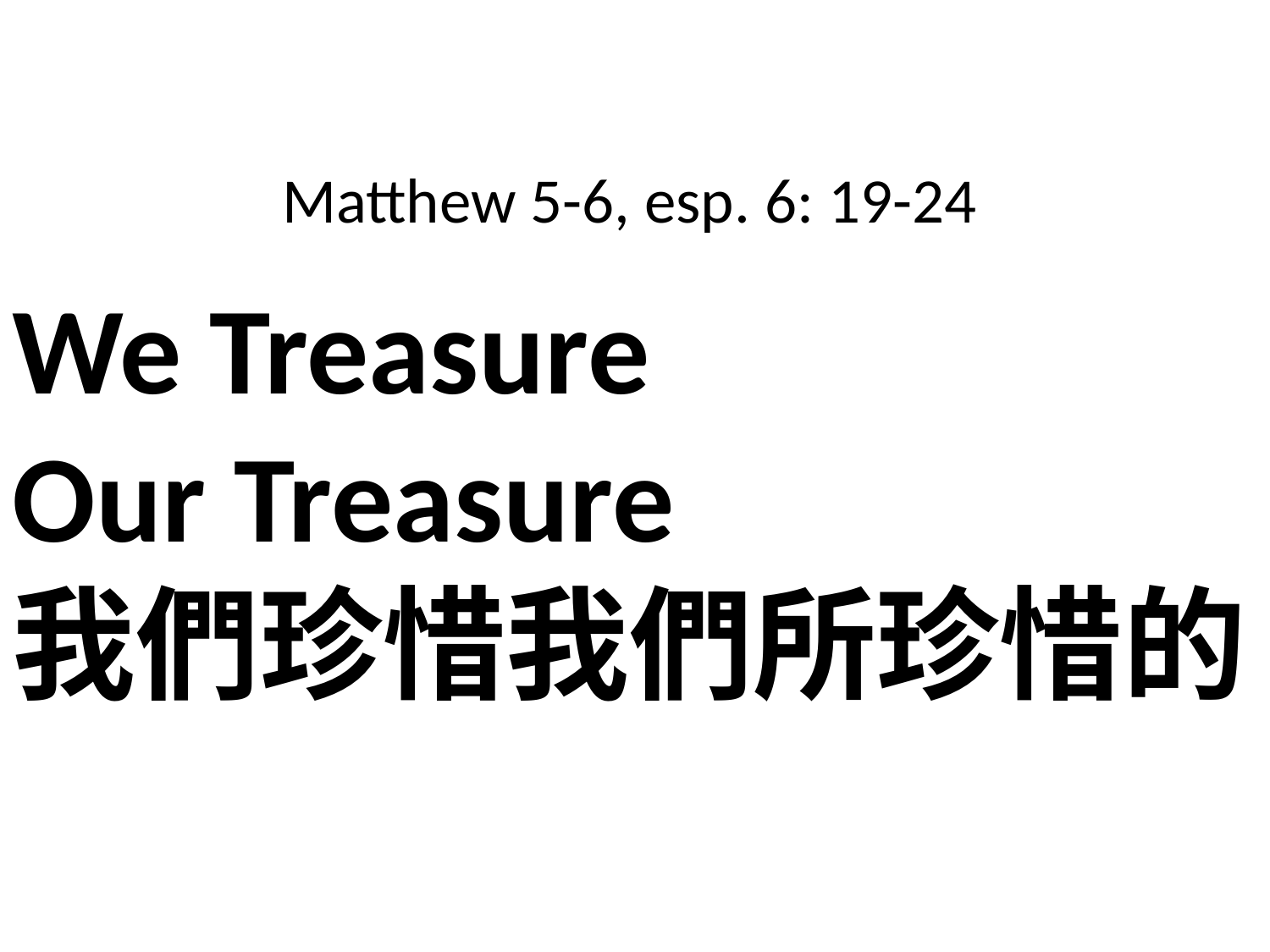

Matthew 5-6, esp. 6: 19-24
We Treasure
Our Treasure
我們珍惜我們所珍惜的